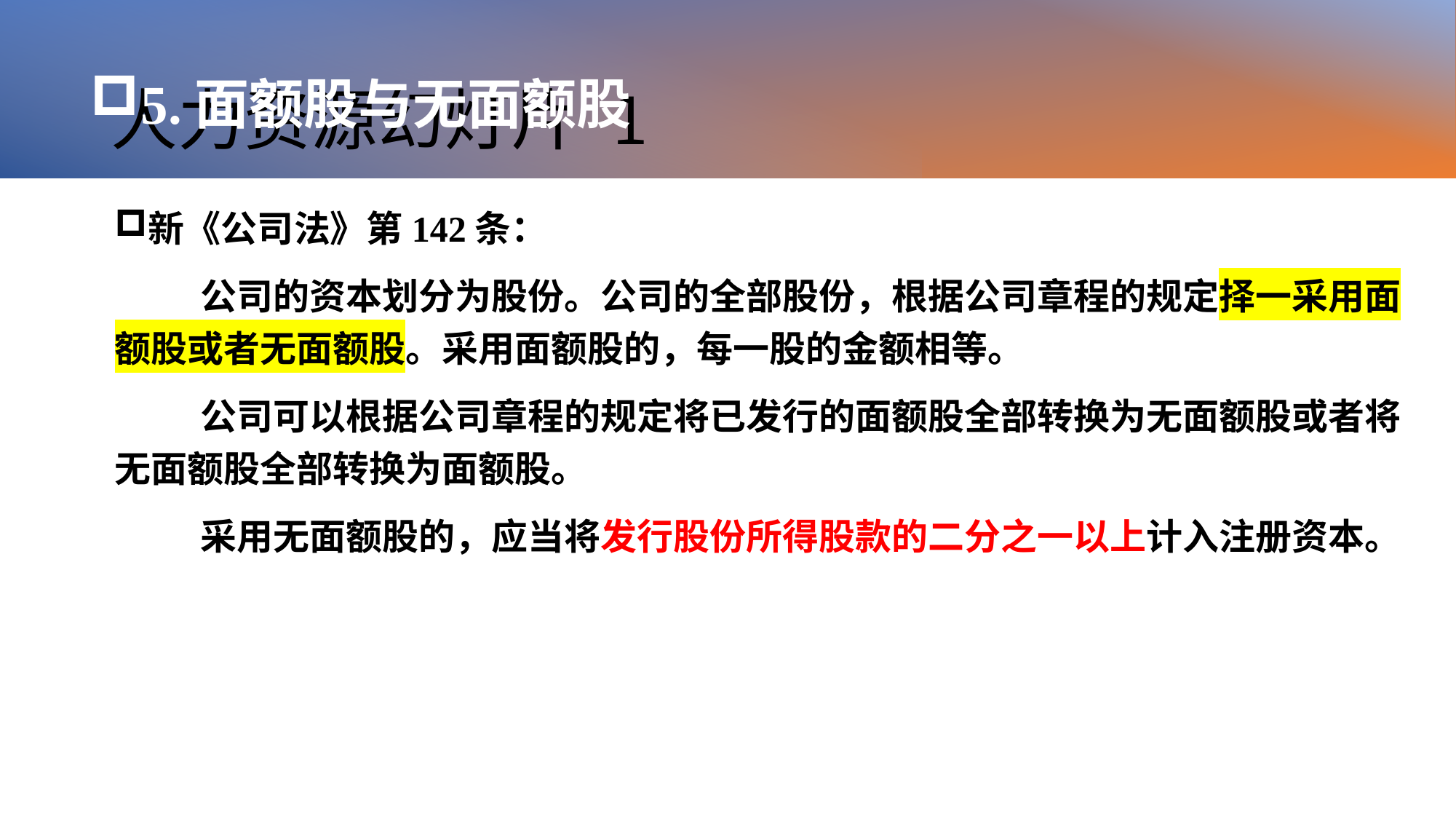

# 人力资源幻灯片 1
5.面额股与无面额股
新《公司法》第142条：
公司的资本划分为股份。公司的全部股份，根据公司章程的规定择一采用面额股或者无面额股。采用面额股的，每一股的金额相等。
公司可以根据公司章程的规定将已发行的面额股全部转换为无面额股或者将无面额股全部转换为面额股。
采用无面额股的，应当将发行股份所得股款的二分之一以上计入注册资本。